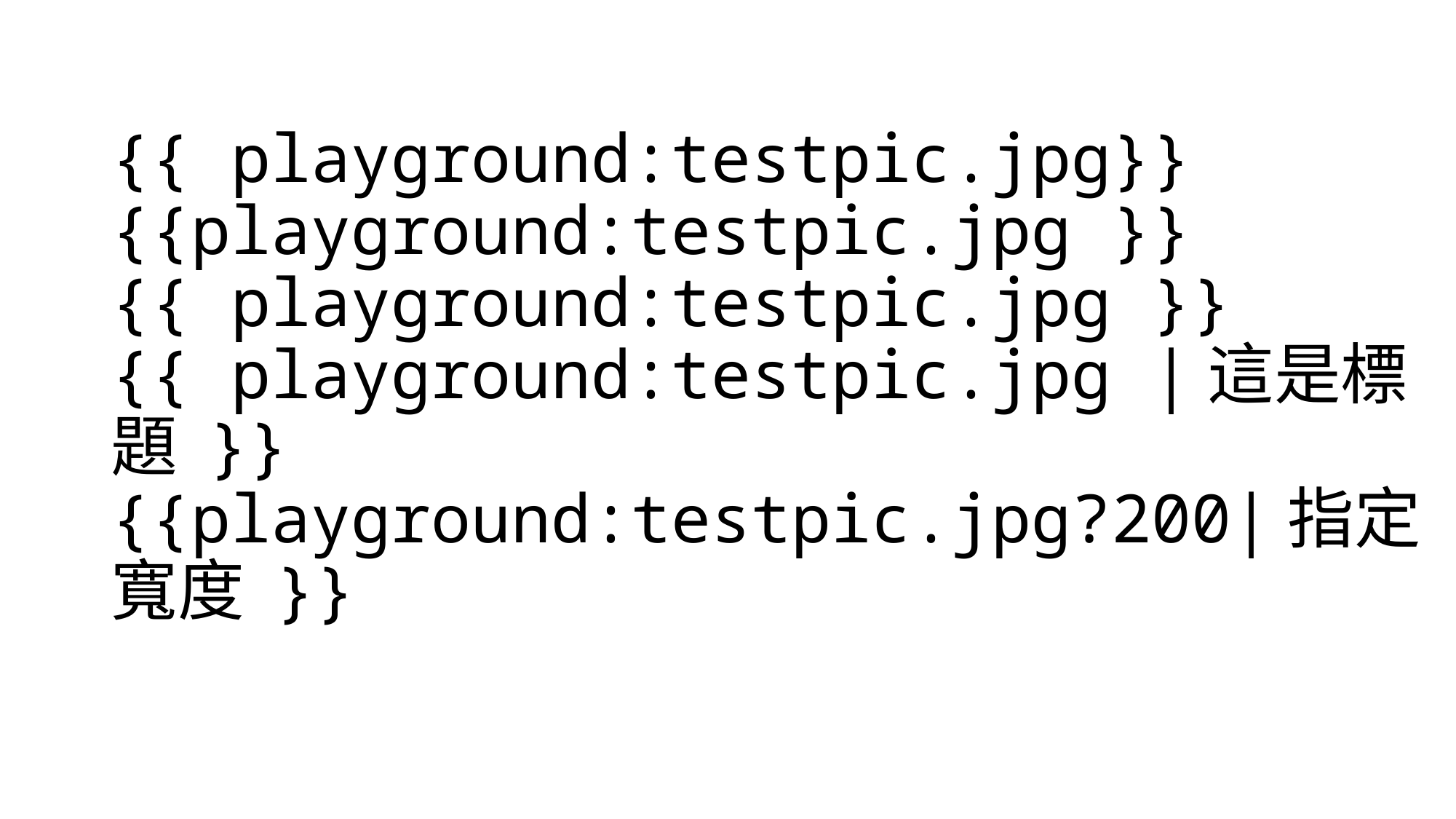

# {{ playground:testpic.jpg}} {{playground:testpic.jpg }} {{ playground:testpic.jpg }} {{ playground:testpic.jpg |這是標題 }} {{playground:testpic.jpg?200|指定寬度 }}